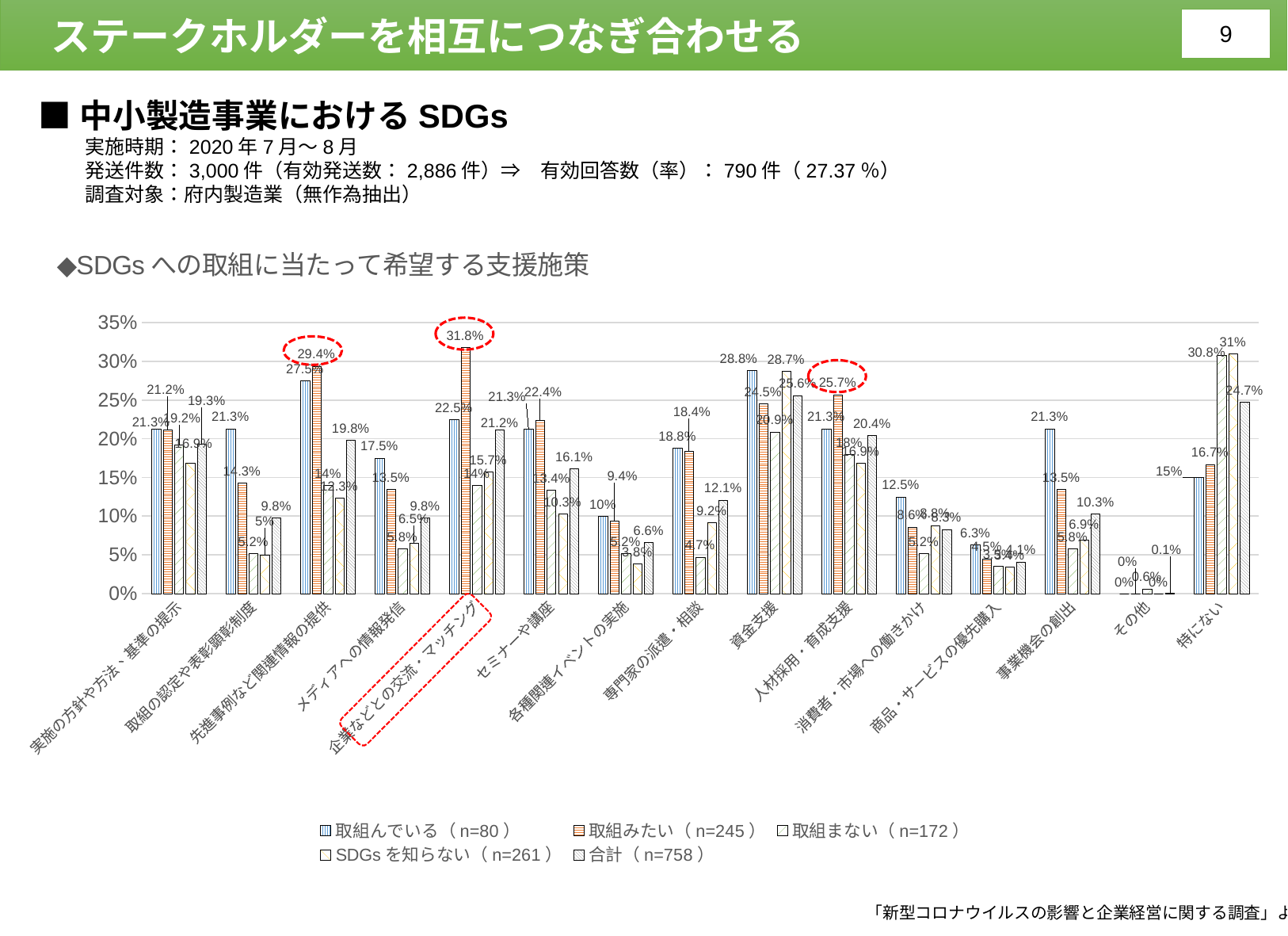

ステークホルダーを相互につなぎ合わせる
■中小製造事業におけるSDGs
実施時期：2020年7月～8月
発送件数：3,000件（有効発送数：2,886件）⇒　有効回答数（率）：790件（27.37％）
調査対象：府内製造業（無作為抽出）

### Chart: ◆SDGsへの取組に当たって希望する支援施策

| Category | 取組んでいる（n=80） | 取組みたい（n=245） | 取組まない（n=172） | SDGsを知らない（n=261） | 合計（n=758） |
|---|---|---|---|---|---|
| 実施の方針や方法、基準の提示 | 21.3 | 21.2 | 19.2 | 16.9 | 19.3 |
| 取組の認定や表彰顕彰制度 | 21.3 | 14.3 | 5.2 | 5.0 | 9.8 |
| 先進事例など関連情報の提供 | 27.5 | 29.4 | 14.0 | 12.3 | 19.8 |
| メディアへの情報発信 | 17.5 | 13.5 | 5.8 | 6.5 | 9.8 |
| 企業などとの交流・マッチング | 22.5 | 31.8 | 14.0 | 15.7 | 21.2 |
| セミナーや講座 | 21.3 | 22.4 | 13.4 | 10.3 | 16.1 |
| 各種関連イベントの実施 | 10.0 | 9.4 | 5.2 | 3.8 | 6.6 |
| 専門家の派遣・相談 | 18.8 | 18.4 | 4.7 | 9.2 | 12.1 |
| 資金支援 | 28.8 | 24.5 | 20.9 | 28.7 | 25.6 |
| 人材採用・育成支援 | 21.3 | 25.7 | 18.0 | 16.9 | 20.4 |
| 消費者・市場への働きかけ | 12.5 | 8.6 | 5.2 | 8.8 | 8.3 |
| 商品・サービスの優先購入 | 6.3 | 4.5 | 3.5 | 3.4 | 4.1 |
| 事業機会の創出 | 21.3 | 13.5 | 5.8 | 6.9 | 10.3 |
| その他 | 0.0 | 0.0 | 0.6 | 0.0 | 0.1 |
| 特にない | 15.0 | 16.7 | 30.8 | 31.0 | 24.7 |

「新型コロナウイルスの影響と企業経営に関する調査」より